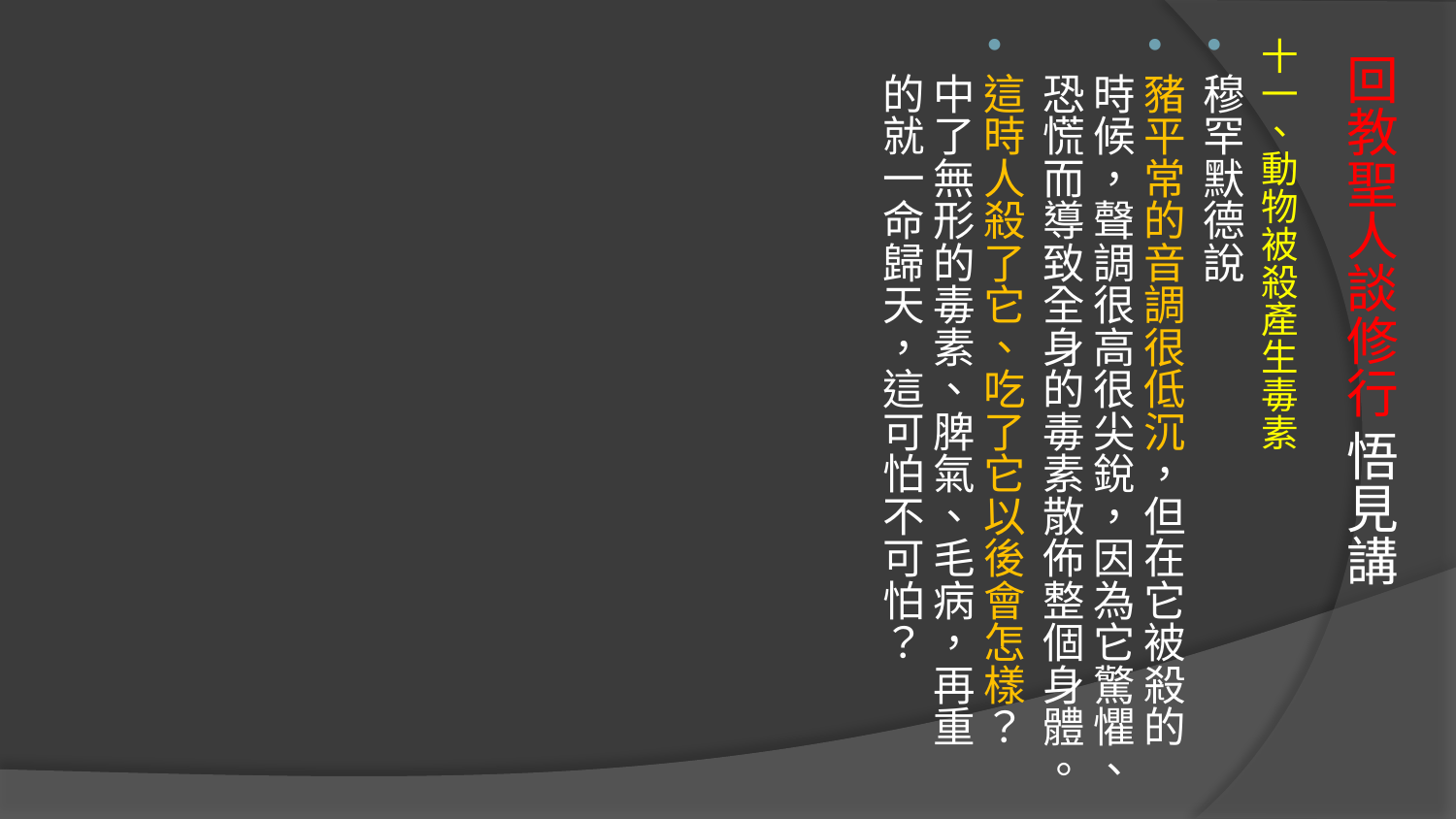

十一、動物被殺產生毒素
穆罕默德說
豬平常的音調很低沉，但在它被殺的時候，聲調很高很尖銳，因為它驚懼、恐慌而導致全身的毒素散佈整個身體。
這時人殺了它、吃了它以後會怎樣？中了無形的毒素、脾氣、毛病，再重的就一命歸天，這可怕不可怕？

# 回教聖人談修行 悟見講